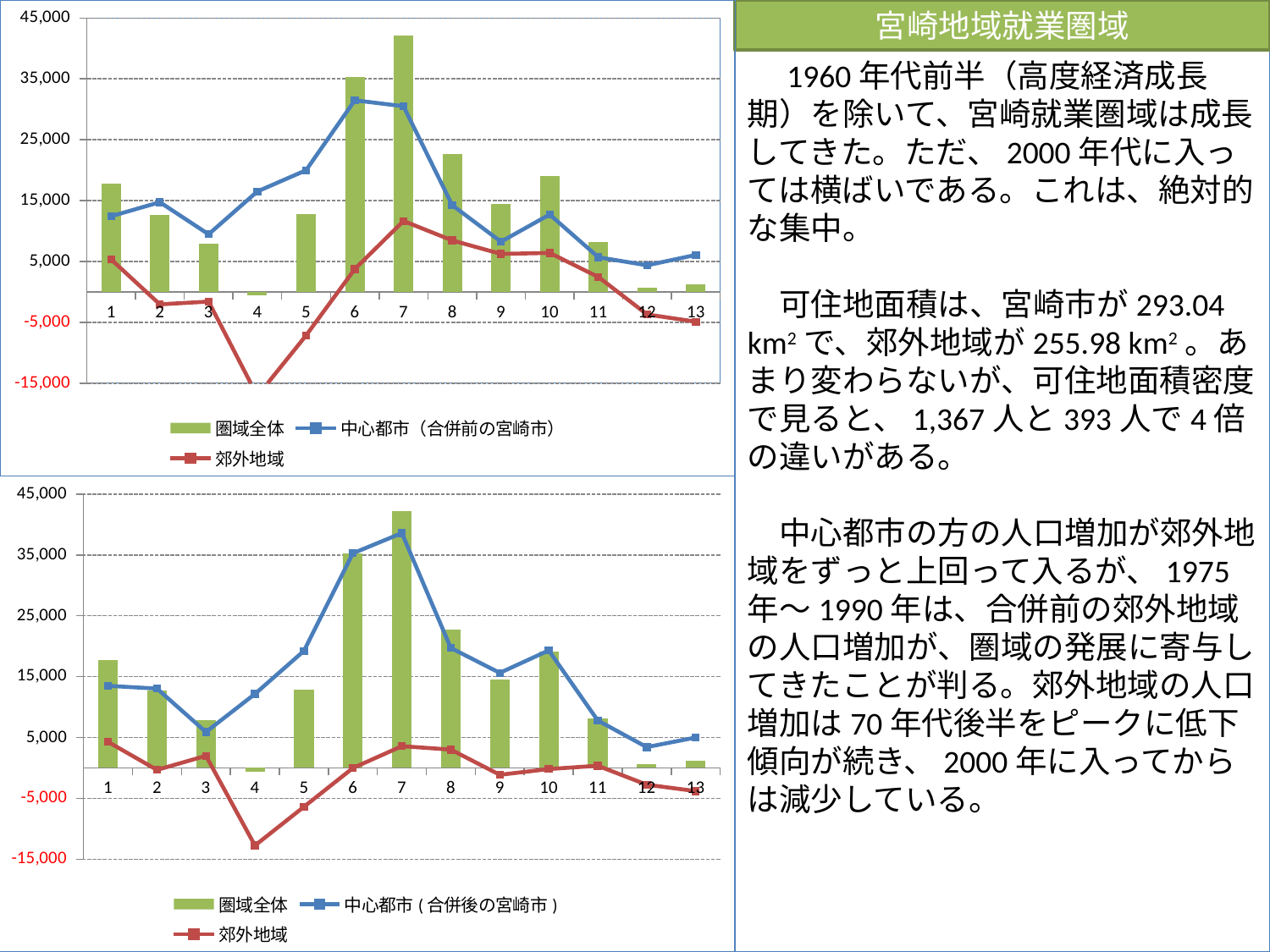

### Chart

| Category |  |  |  |
|---|---|---|---|
宮崎地域就業圏域
　1960年代前半（高度経済成長期）を除いて、宮崎就業圏域は成長してきた。ただ、2000年代に入っては横ばいである。これは、絶対的な集中。

　可住地面積は、宮崎市が293.04 km2で、郊外地域が255.98 km2。あまり変わらないが、可住地面積密度で見ると、1,367人と393人で4倍の違いがある。

　中心都市の方の人口増加が郊外地域をずっと上回って入るが、1975年～1990年は、合併前の郊外地域の人口増加が、圏域の発展に寄与してきたことが判る。郊外地域の人口増加は70年代後半をピークに低下傾向が続き、2000年に入ってからは減少している。

### Chart

| Category |  |  |  |
|---|---|---|---|